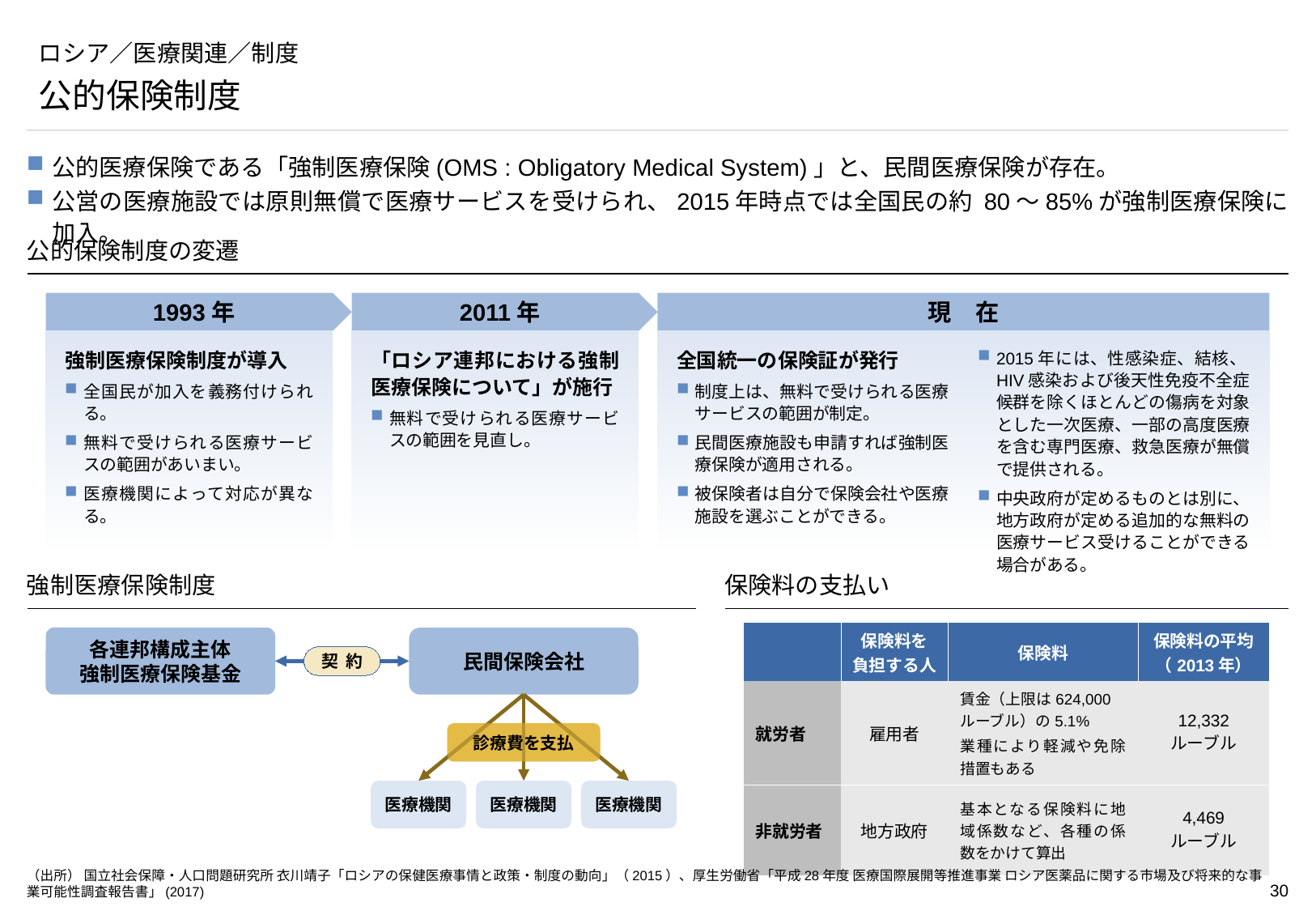

# ロシア／医療関連／制度
公的保険制度
公的医療保険である「強制医療保険(OMS : Obligatory Medical System)」と、民間医療保険が存在。
公営の医療施設では原則無償で医療サービスを受けられ、2015年時点では全国民の約 80～85%が強制医療保険に加入。
公的保険制度の変遷
1993年
2011年
現　在
強制医療保険制度が導入
全国民が加入を義務付けられる。
無料で受けられる医療サービスの範囲があいまい。
医療機関によって対応が異なる。

「ロシア連邦における強制医療保険について」が施行
無料で受けられる医療サービスの範囲を見直し。
全国統一の保険証が発行
制度上は、無料で受けられる医療サービスの範囲が制定。
民間医療施設も申請すれば強制医療保険が適用される。
被保険者は自分で保険会社や医療施設を選ぶことができる。

2015年には、性感染症、結核、HIV感染および後天性免疫不全症候群を除くほとんどの傷病を対象とした一次医療、一部の高度医療を含む専門医療、救急医療が無償で提供される。
中央政府が定めるものとは別に、地方政府が定める追加的な無料の医療サービス受けることができる場合がある。

強制医療保険制度
保険料の支払い
|  | 保険料を 負担する人 | 保険料 | 保険料の平均 （2013年） |
| --- | --- | --- | --- |
| 就労者 | 雇用者 | 賃金（上限は624,000ルーブル）の5.1% 業種により軽減や免除措置もある | 12,332 ルーブル |
| 非就労者 | 地方政府 | 基本となる保険料に地域係数など、各種の係数をかけて算出 | 4,469 ルーブル |
各連邦構成主体
強制医療保険基金
民間保険会社
契  約

診療費を支払
医療機関
医療機関
医療機関
（出所） 国立社会保障・人口問題研究所 衣川靖子「ロシアの保健医療事情と政策・制度の動向」（2015）、厚生労働省「平成28年度 医療国際展開等推進事業 ロシア医薬品に関する市場及び将来的な事業可能性調査報告書」(2017)